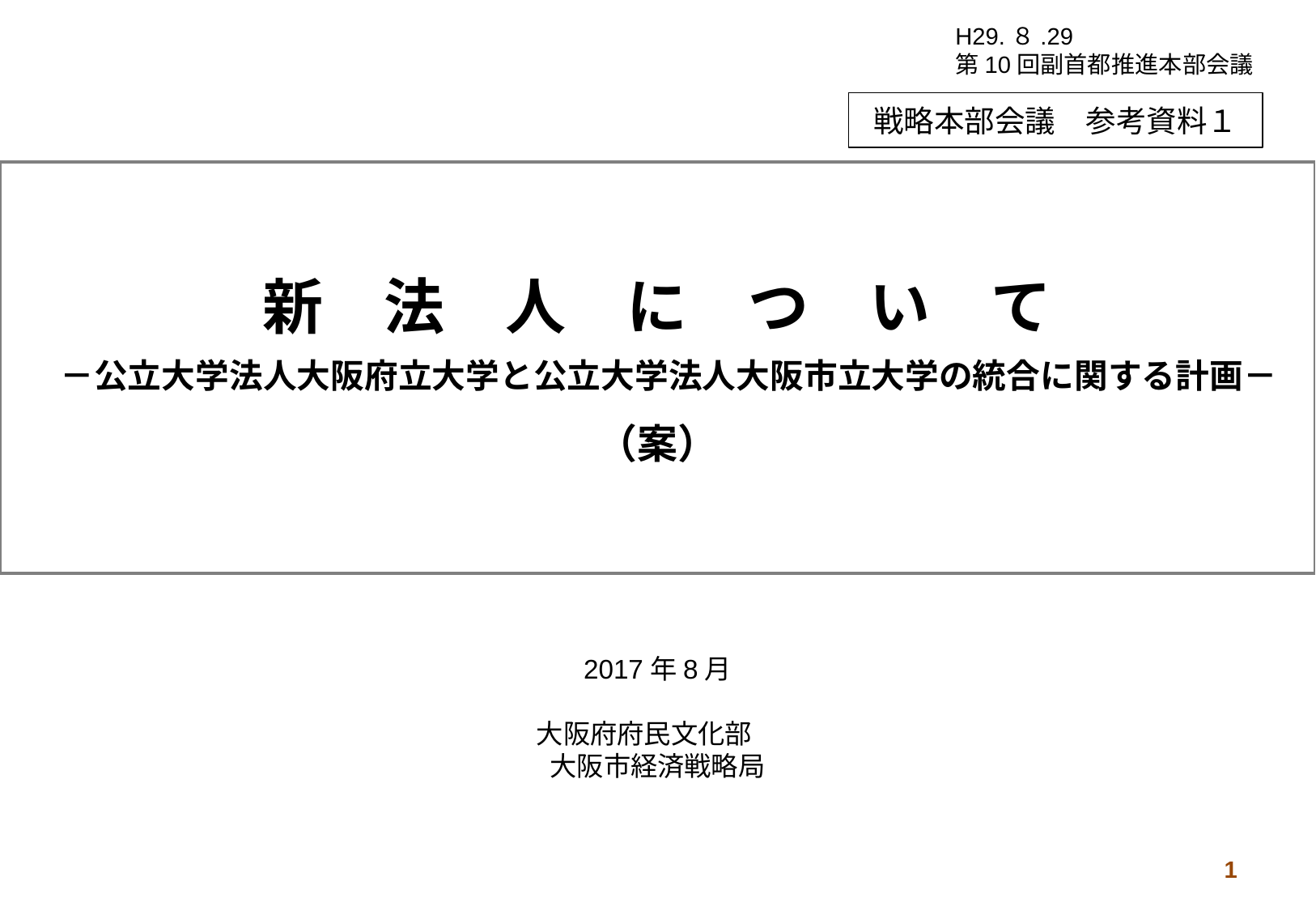

H29.８.29
第10回副首都推進本部会議
戦略本部会議　参考資料１
新　法　人　に　つ　い　て
 －公立大学法人大阪府立大学と公立大学法人大阪市立大学の統合に関する計画－

（案）

2017年8月

大阪府府民文化部
大阪市経済戦略局

1